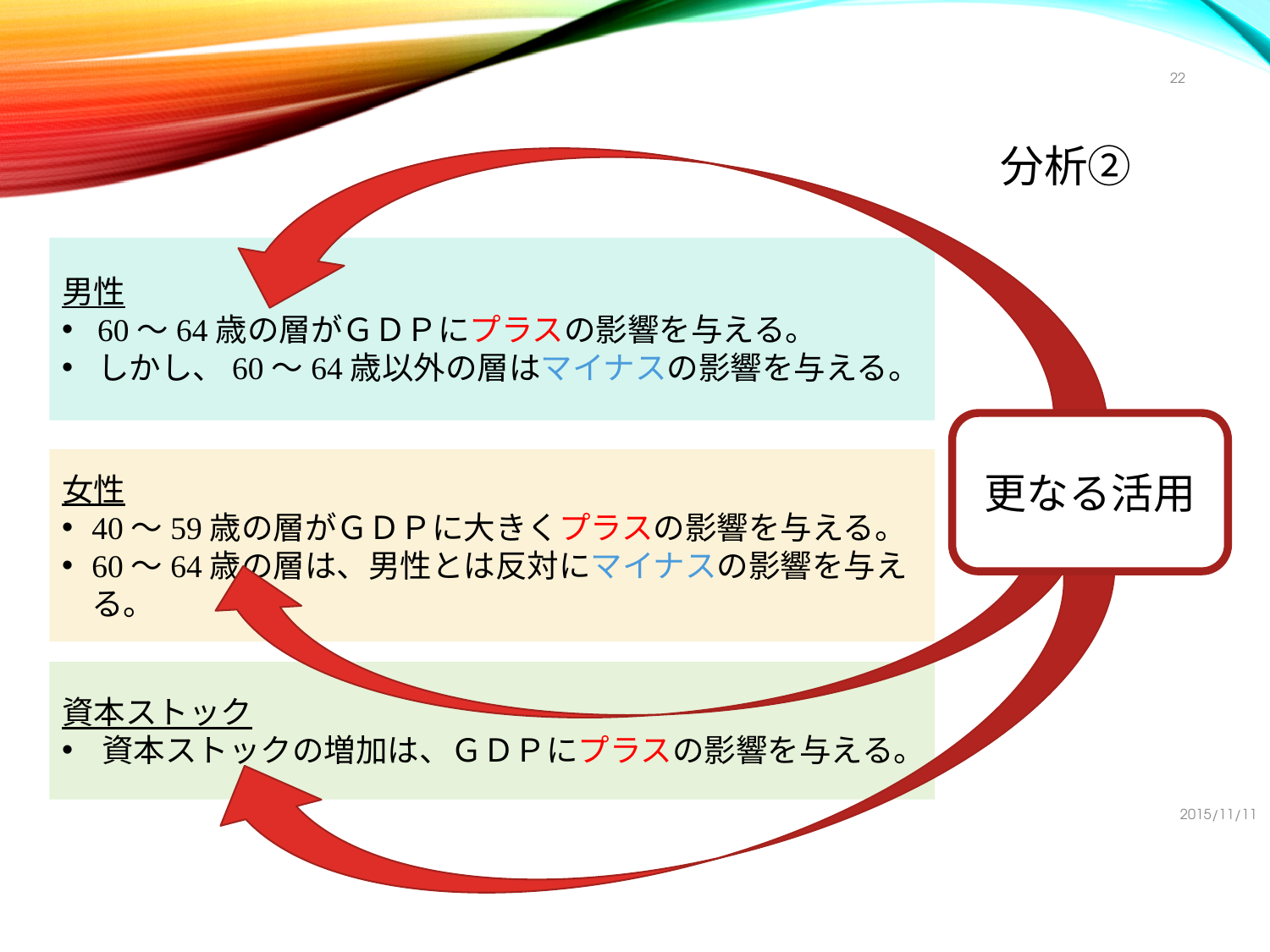

22
# 分析②

男性
60～64歳の層がＧＤＰにプラスの影響を与える。
しかし、60～64歳以外の層はマイナスの影響を与える。
女性
40～59歳の層がＧＤＰに大きくプラスの影響を与える。
60～64歳の層は、男性とは反対にマイナスの影響を与える。
資本ストック
資本ストックの増加は、ＧＤＰにプラスの影響を与える。

更なる活用
2015/11/11